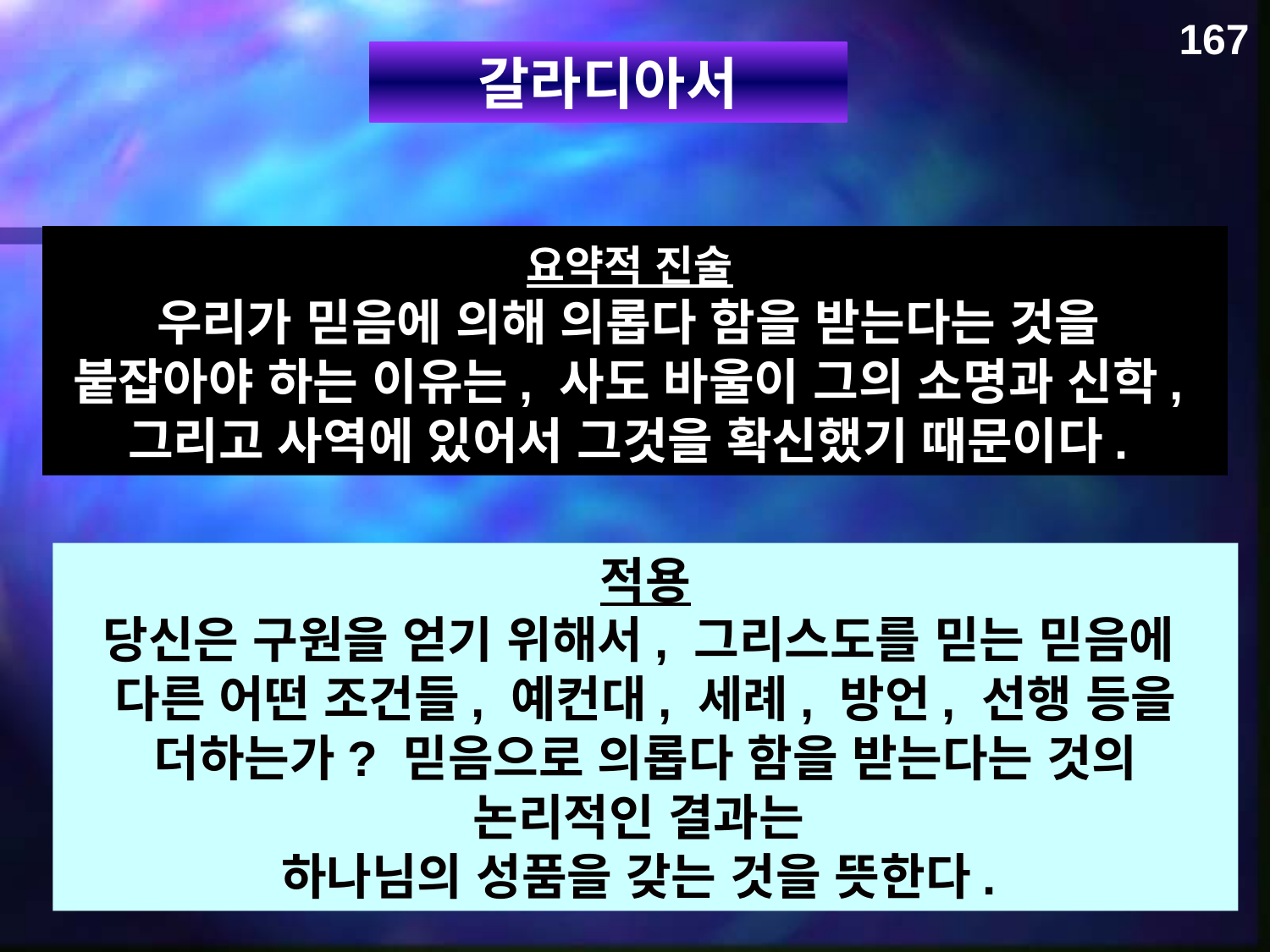

167
갈라디아서
요약적 진술

우리가 믿음에 의해 의롭다 함을 받는다는 것을
붙잡아야 하는 이유는, 사도 바울이 그의 소명과 신학,
그리고 사역에 있어서 그것을 확신했기 때문이다.
적용
당신은 구원을 얻기 위해서, 그리스도를 믿는 믿음에
다른 어떤 조건들, 예컨대, 세례, 방언, 선행 등을 더하는가? 믿음으로 의롭다 함을 받는다는 것의 논리적인 결과는
하나님의 성품을 갖는 것을 뜻한다.